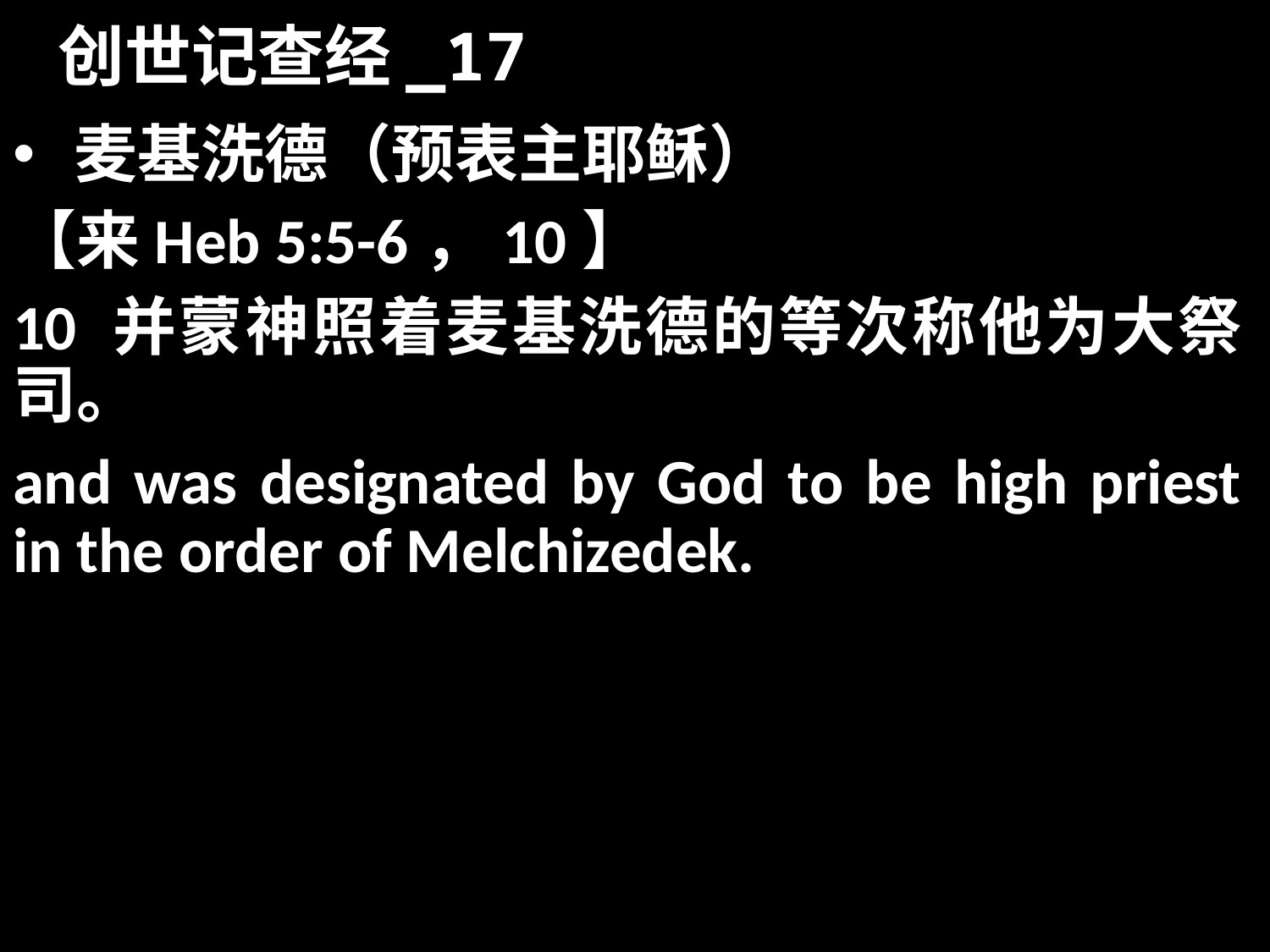

# 创世记查经_17
 麦基洗德（预表主耶稣）
【来Heb 5:5-6，10】
10 并蒙神照着麦基洗德的等次称他为大祭司。
and was designated by God to be high priest in the order of Melchizedek.